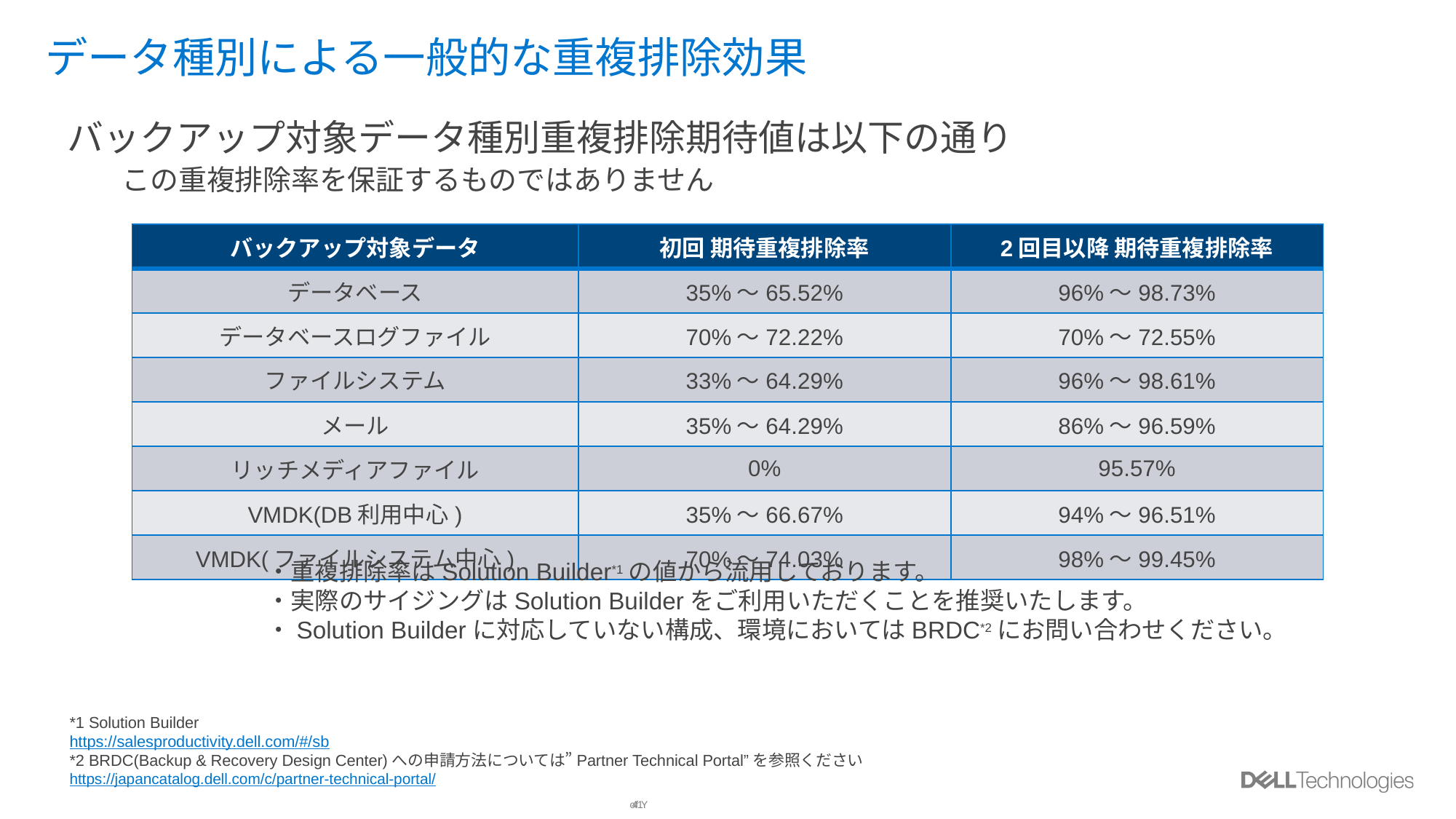

# データ種別による一般的な重複排除効果
バックアップ対象データ種別重複排除期待値は以下の通り
この重複排除率を保証するものではありません
| バックアップ対象データ | 初回 期待重複排除率 | 2回目以降 期待重複排除率 |
| --- | --- | --- |
| データベース | 35%～65.52% | 96%～98.73% |
| データベースログファイル | 70%～72.22% | 70%～72.55% |
| ファイルシステム | 33%～64.29% | 96%～98.61% |
| メール | 35%～64.29% | 86%～96.59% |
| リッチメディアファイル | 0% | 95.57% |
| VMDK(DB利用中心) | 35%～66.67% | 94%～96.51% |
| VMDK(ファイルシステム中心) | 70%～74.03% | 98%～99.45% |
・重複排除率はSolution Builder*1の値から流用しております。
・実際のサイジングはSolution Builderをご利用いただくことを推奨いたします。
・Solution Builderに対応していない構成、環境においてはBRDC*2にお問い合わせください。
*1 Solution Builder
https://salesproductivity.dell.com/#/sb
*2 BRDC(Backup & Recovery Design Center)への申請方法については”Partner Technical Portal”を参照ください
https://japancatalog.dell.com/c/partner-technical-portal/